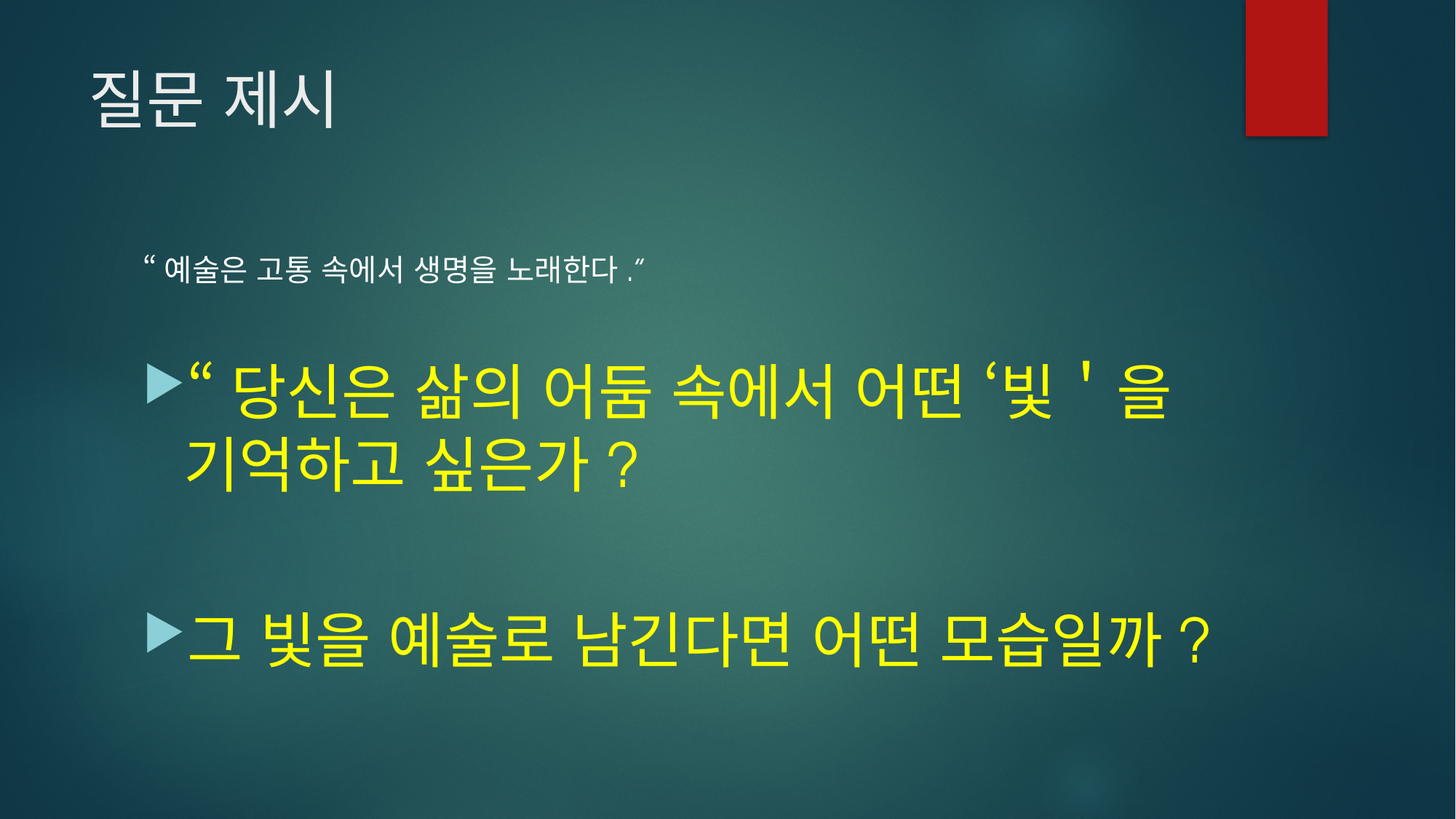

# 질문 제시
“예술은 고통 속에서 생명을 노래한다.”

“당신은 삶의 어둠 속에서 어떤 ‘빛＇을 기억하고 싶은가?

그 빛을 예술로 남긴다면 어떤 모습일까?